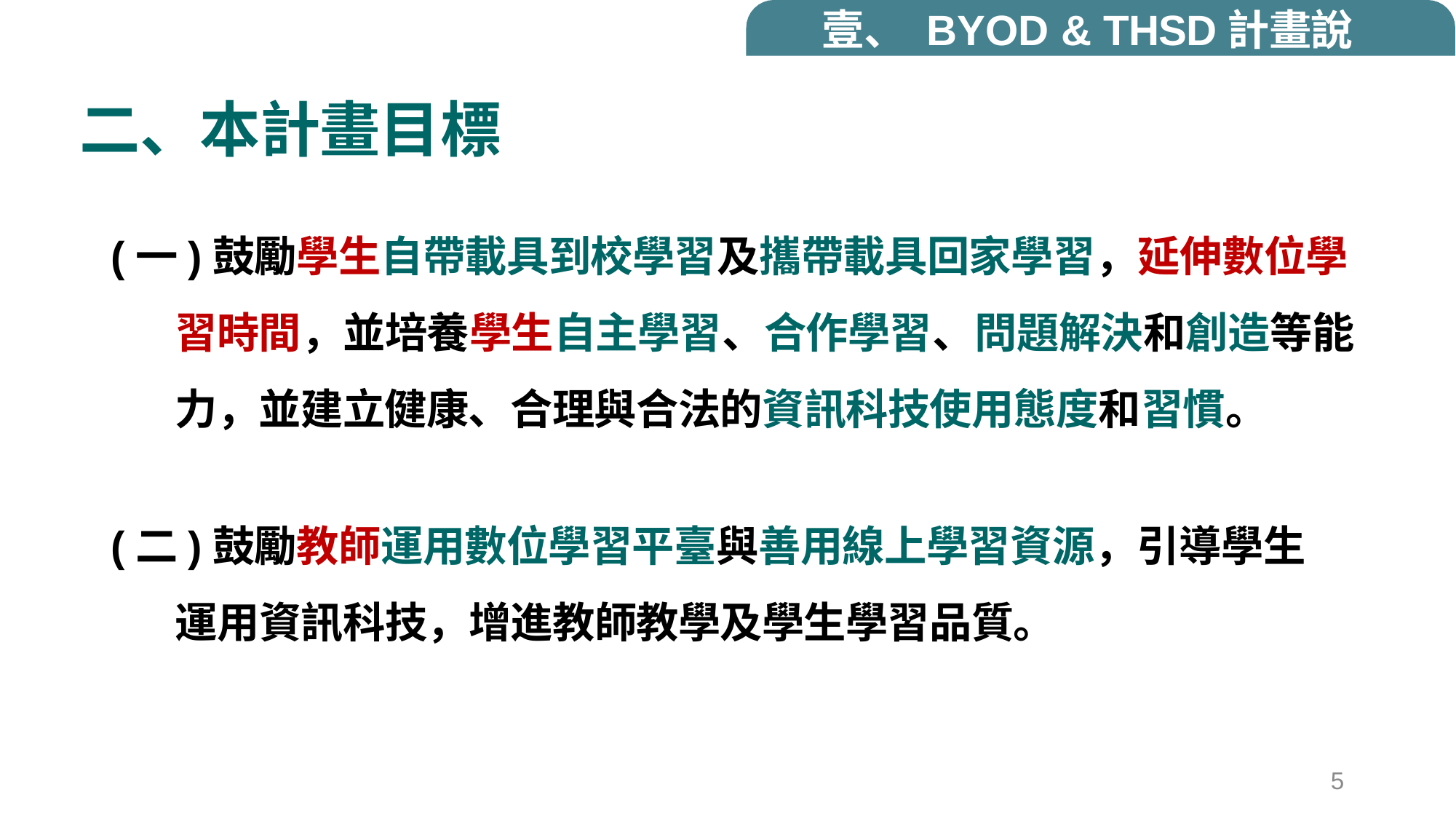

# 壹、 BYOD & THSD計畫說明
二、本計畫目標
(一)鼓勵學生自帶載具到校學習及攜帶載具回家學習，延伸數位學習時間，並培養學生自主學習、合作學習、問題解決和創造等能力，並建立健康、合理與合法的資訊科技使用態度和習慣。

(二)鼓勵教師運用數位學習平臺與善用線上學習資源，引導學生運用資訊科技，增進教師教學及學生學習品質。
5